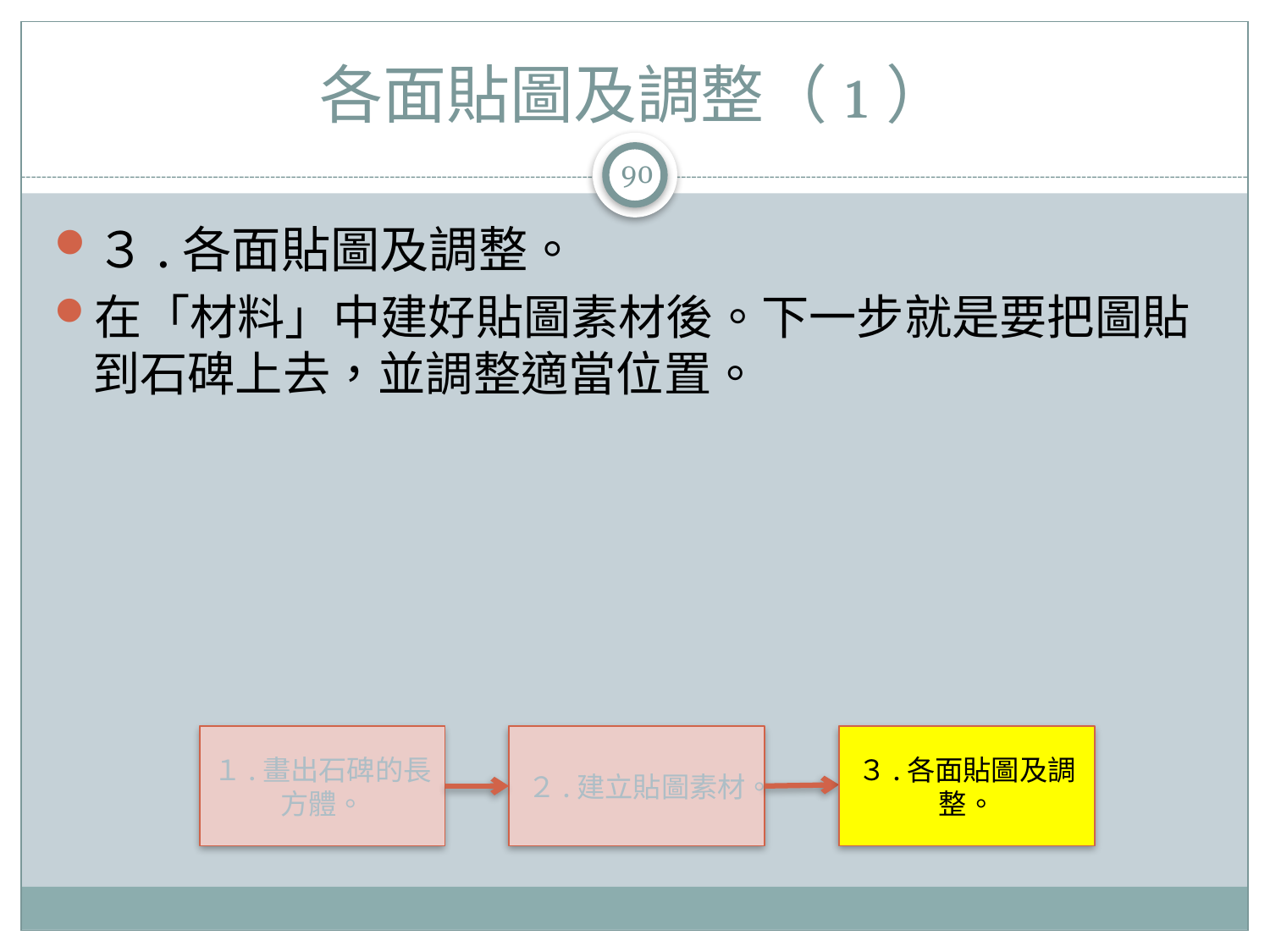

# 各面貼圖及調整（1）
90
３.各面貼圖及調整。
在「材料」中建好貼圖素材後。下一步就是要把圖貼到石碑上去，並調整適當位置。
１.畫出石碑的長方體。
２.建立貼圖素材。
３.各面貼圖及調整。